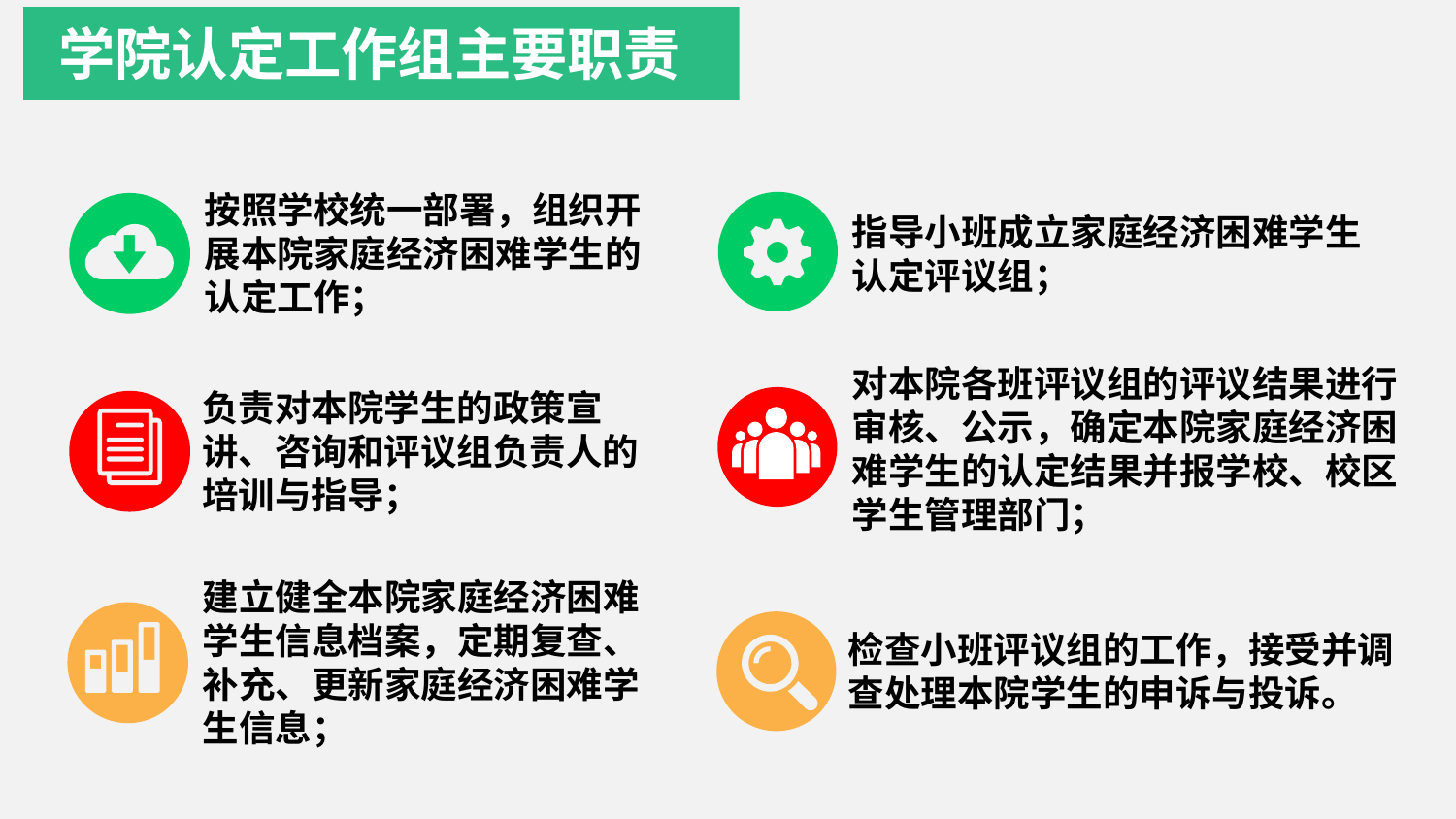

学院认定工作组主要职责
按照学校统一部署，组织开展本院家庭经济困难学生的认定工作；

指导小班成立家庭经济困难学生认定评议组；
对本院各班评议组的评议结果进行审核、公示，确定本院家庭经济困难学生的认定结果并报学校、校区学生管理部门；
负责对本院学生的政策宣讲、咨询和评议组负责人的培训与指导；

建立健全本院家庭经济困难学生信息档案，定期复查、补充、更新家庭经济困难学生信息；

检查小班评议组的工作，接受并调查处理本院学生的申诉与投诉。